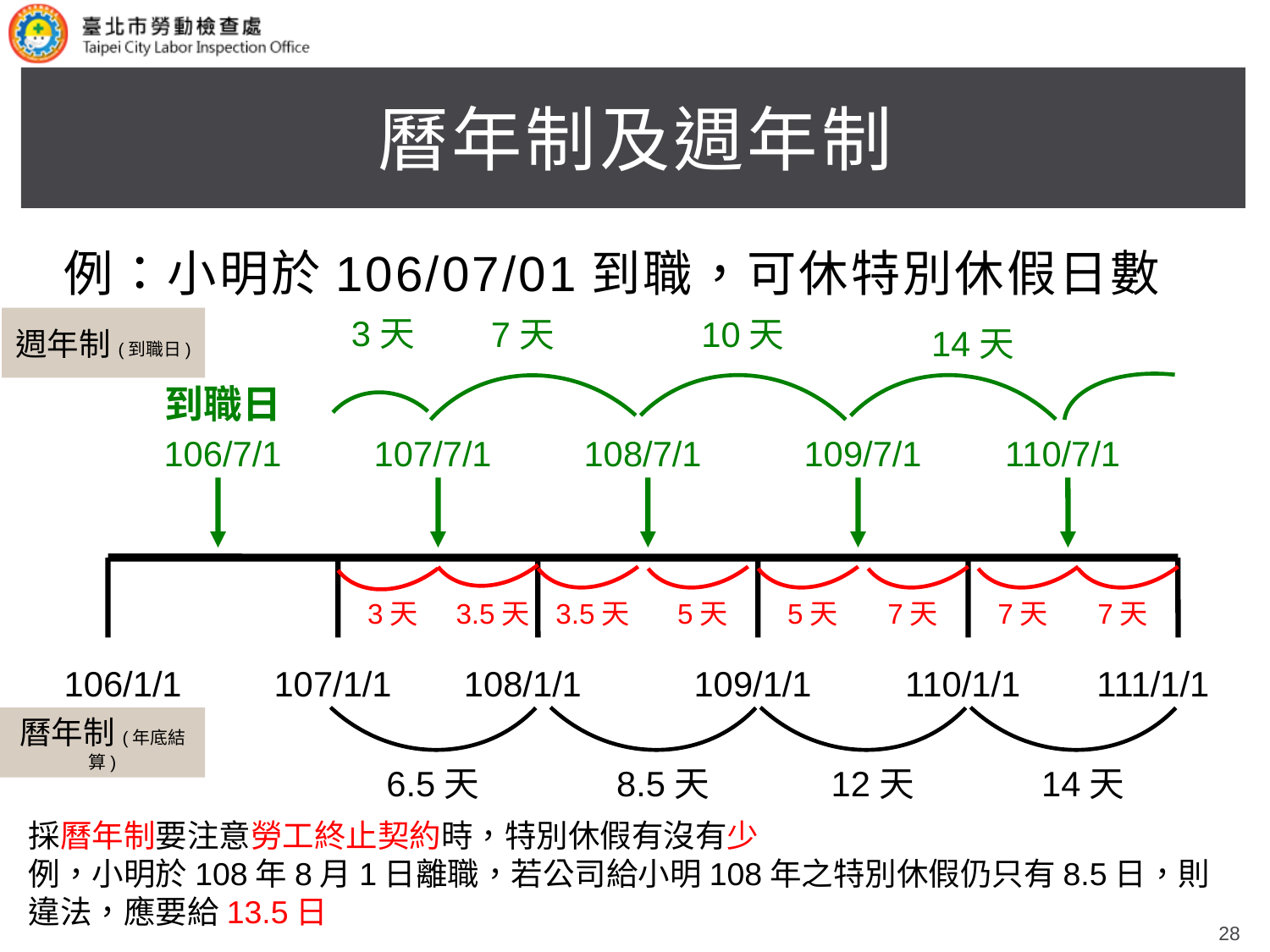

曆年制及週年制
例：小明於106/07/01到職，可休特別休假日數

3天
7天
10天
14天
週年制(到職日)

到職日

106/7/1
107/7/1
108/7/1
109/7/1
110/7/1

3天
3.5天
3.5天
5天
5天
7天
7天
7天

106/1/1
107/1/1
108/1/1
109/1/1
110/1/1
111/1/1
曆年制(年底結算)
6.5天
8.5天
12天
14天
採曆年制要注意勞工終止契約時，特別休假有沒有少
例，小明於108年8月1日離職，若公司給小明108年之特別休假仍只有8.5日，則違法，應要給13.5日
28